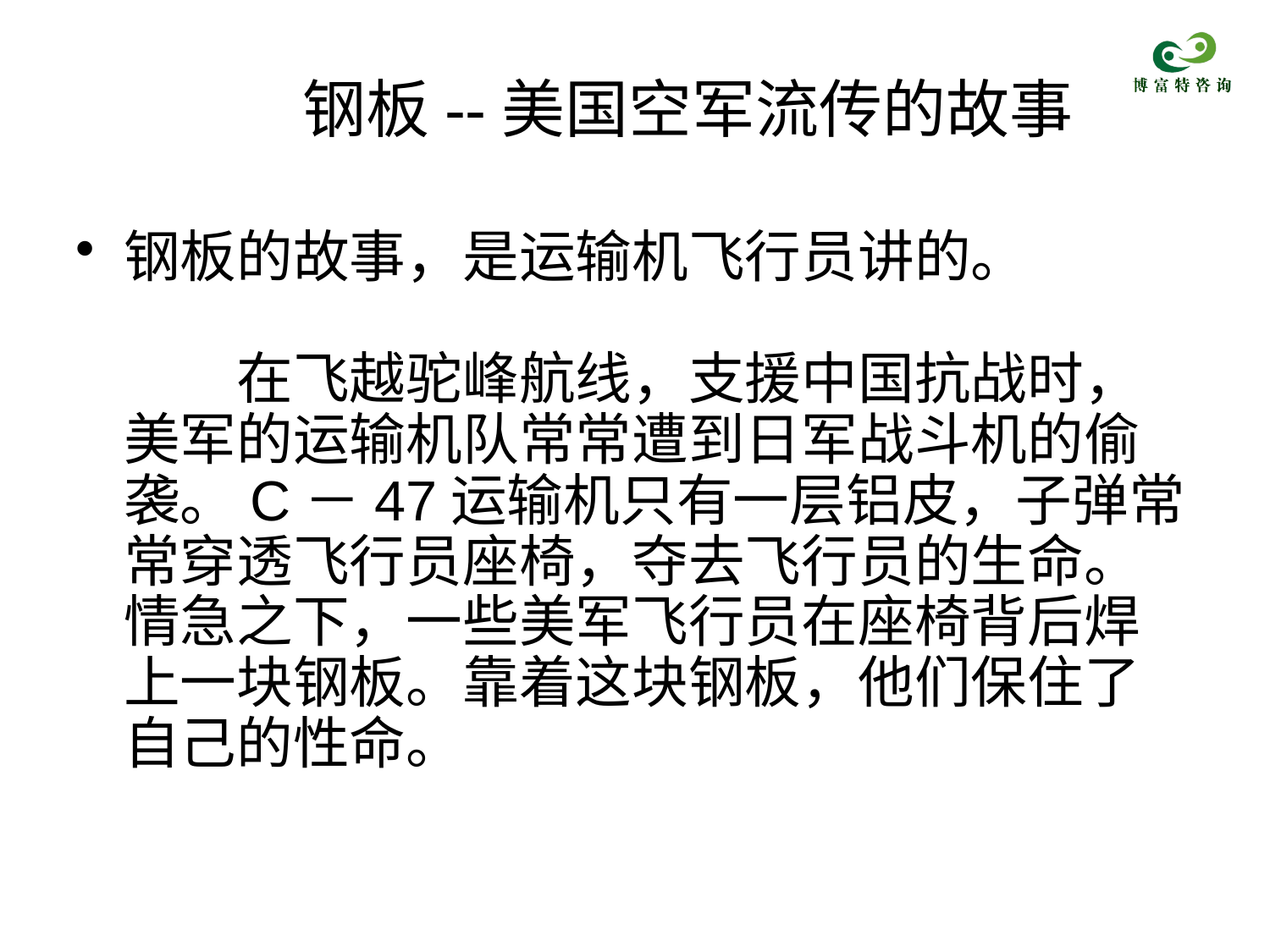

# 钢板--美国空军流传的故事
钢板的故事，是运输机飞行员讲的。
　　在飞越驼峰航线，支援中国抗战时，美军的运输机队常常遭到日军战斗机的偷袭。C－47运输机只有一层铝皮，子弹常常穿透飞行员座椅，夺去飞行员的生命。情急之下，一些美军飞行员在座椅背后焊上一块钢板。靠着这块钢板，他们保住了自己的性命。